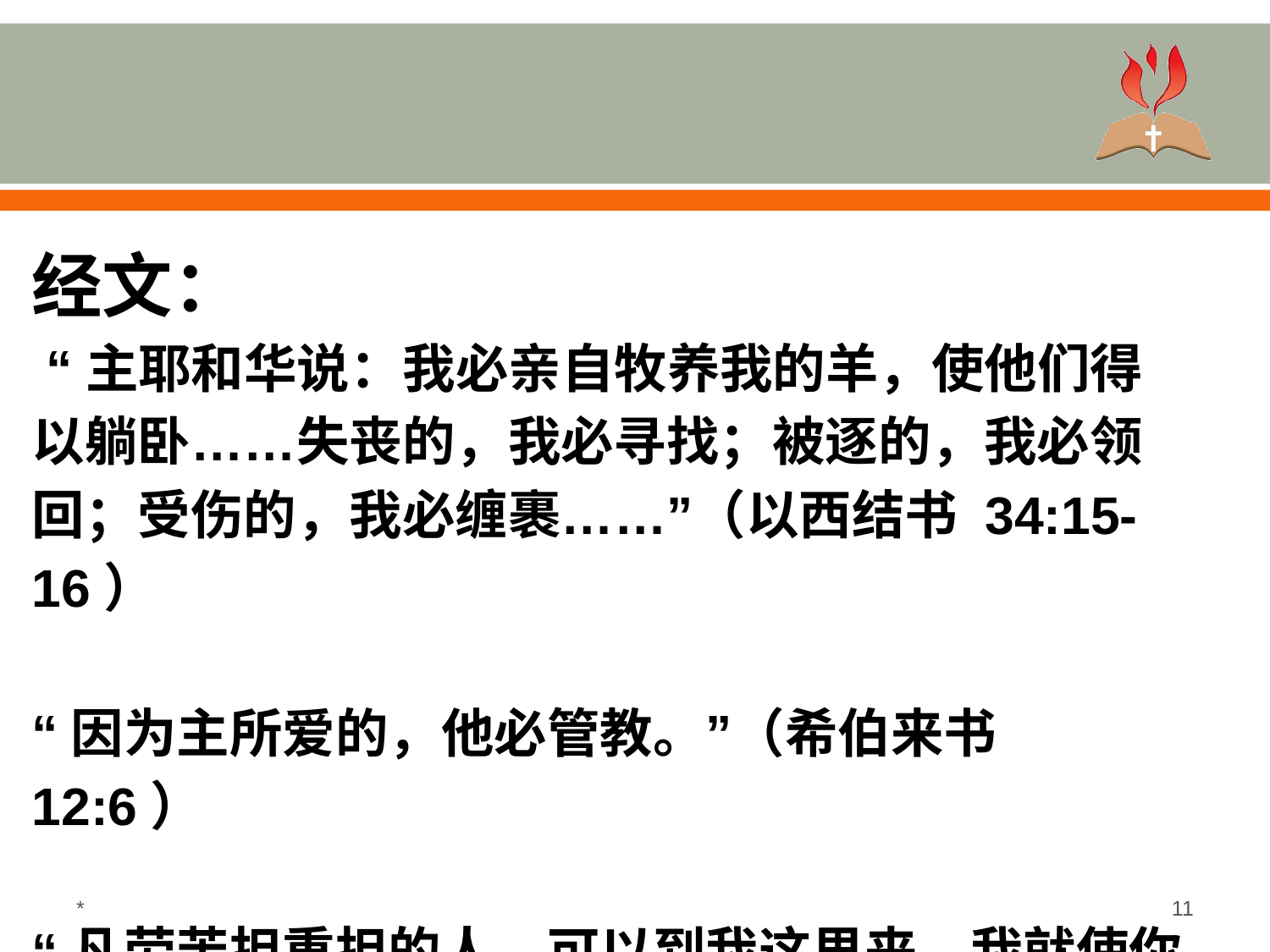

#
经文：
 “主耶和华说：我必亲自牧养我的羊，使他们得以躺卧……失丧的，我必寻找；被逐的，我必领回；受伤的，我必缠裹……”（以西结书 34:15-16）

“因为主所爱的，他必管教。”（希伯来书 12:6）

“凡劳苦担重担的人，可以到我这里来，我就使你们得安息。”（马太福音 11:28）

*
11